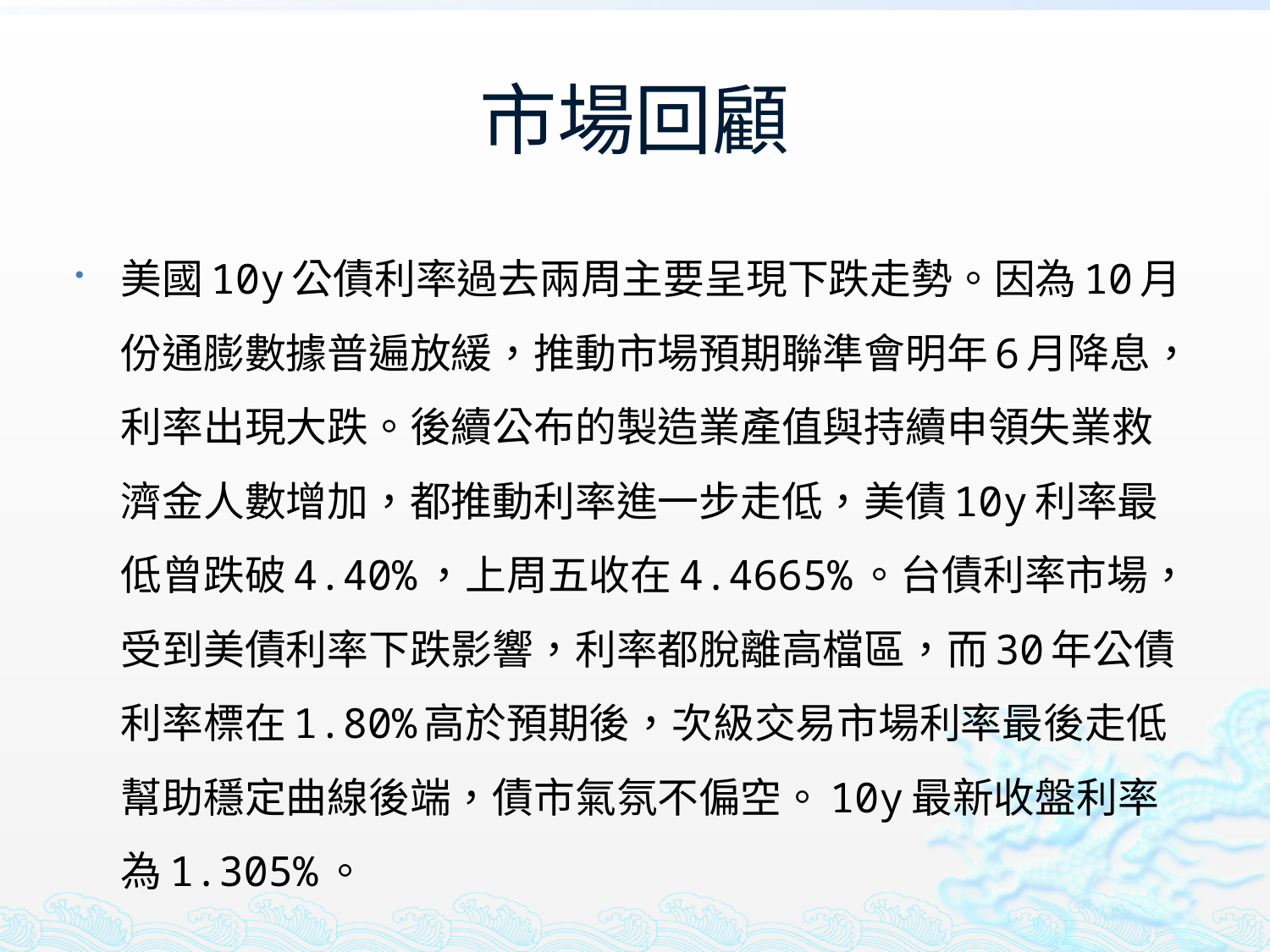

# 市場回顧
美國10y公債利率過去兩周主要呈現下跌走勢。因為10月份通膨數據普遍放緩，推動市場預期聯準會明年6月降息，利率出現大跌。後續公布的製造業產值與持續申領失業救濟金人數增加，都推動利率進一步走低，美債10y利率最低曾跌破4.40%，上周五收在4.4665%。台債利率市場，受到美債利率下跌影響，利率都脫離高檔區，而30年公債利率標在1.80%高於預期後，次級交易市場利率最後走低幫助穩定曲線後端，債市氣氛不偏空。10y最新收盤利率為1.305%。